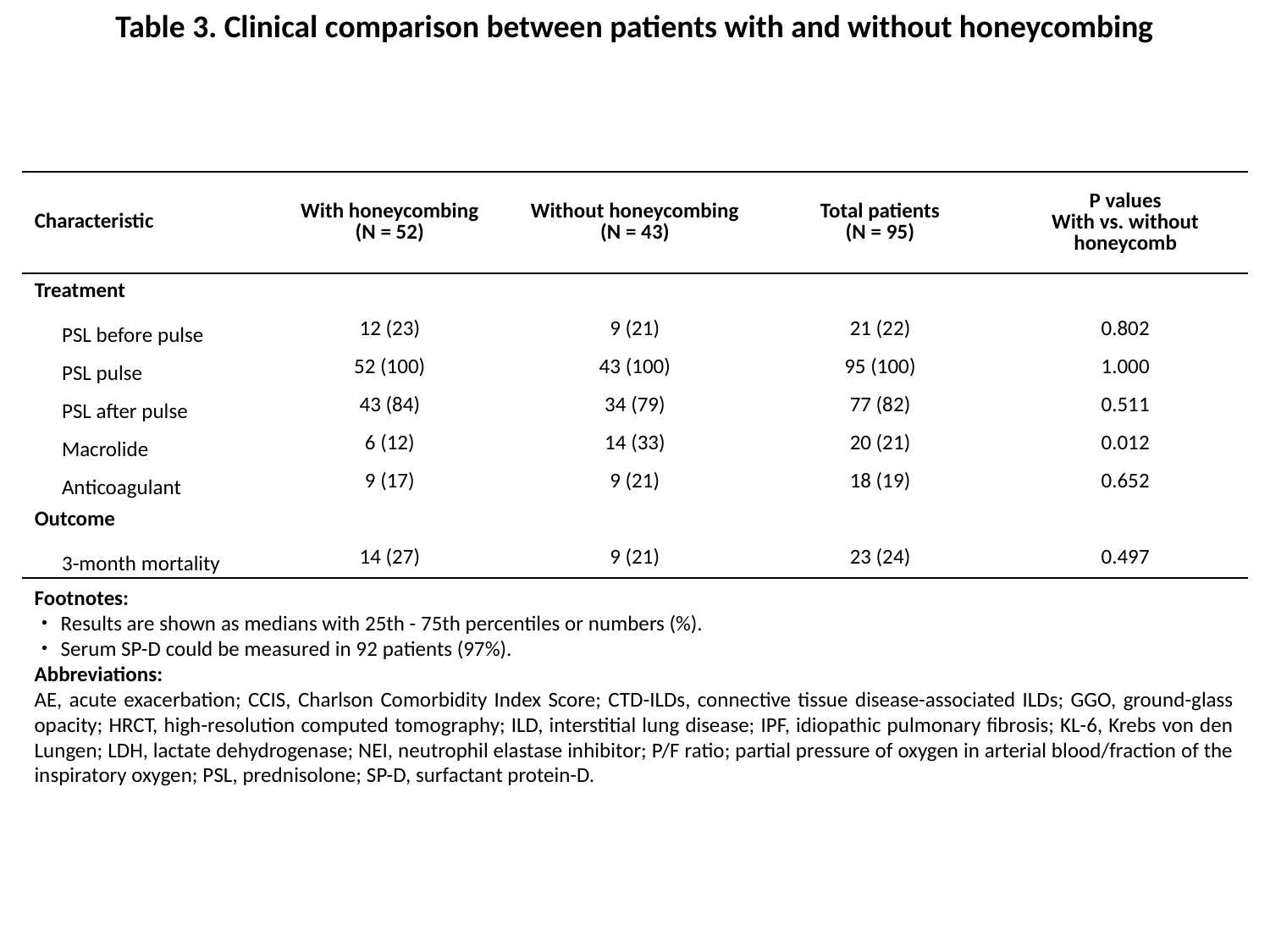

Table 3. Clinical comparison between patients with and without honeycombing
| Characteristic | With honeycombing (N = 52) | Without honeycombing (N = 43) | Total patients (N = 95) | P values With vs. without honeycomb |
| --- | --- | --- | --- | --- |
| Treatment |  |  |  |  |
| PSL before pulse | 12 (23) | 9 (21) | 21 (22) | 0.802 |
| PSL pulse | 52 (100) | 43 (100) | 95 (100) | 1.000 |
| PSL after pulse | 43 (84) | 34 (79) | 77 (82) | 0.511 |
| Macrolide | 6 (12) | 14 (33) | 20 (21) | 0.012 |
| Anticoagulant | 9 (17) | 9 (21) | 18 (19) | 0.652 |
| Outcome |  |  |  |  |
| 3-month mortality | 14 (27) | 9 (21) | 23 (24) | 0.497 |
Footnotes:
・Results are shown as medians with 25th - 75th percentiles or numbers (%).
・Serum SP-D could be measured in 92 patients (97%).
Abbreviations:
AE, acute exacerbation; CCIS, Charlson Comorbidity Index Score; CTD-ILDs, connective tissue disease-associated ILDs; GGO, ground-glass opacity; HRCT, high-resolution computed tomography; ILD, interstitial lung disease; IPF, idiopathic pulmonary fibrosis; KL-6, Krebs von den Lungen; LDH, lactate dehydrogenase; NEI, neutrophil elastase inhibitor; P/F ratio; partial pressure of oxygen in arterial blood/fraction of the inspiratory oxygen; PSL, prednisolone; SP-D, surfactant protein-D.